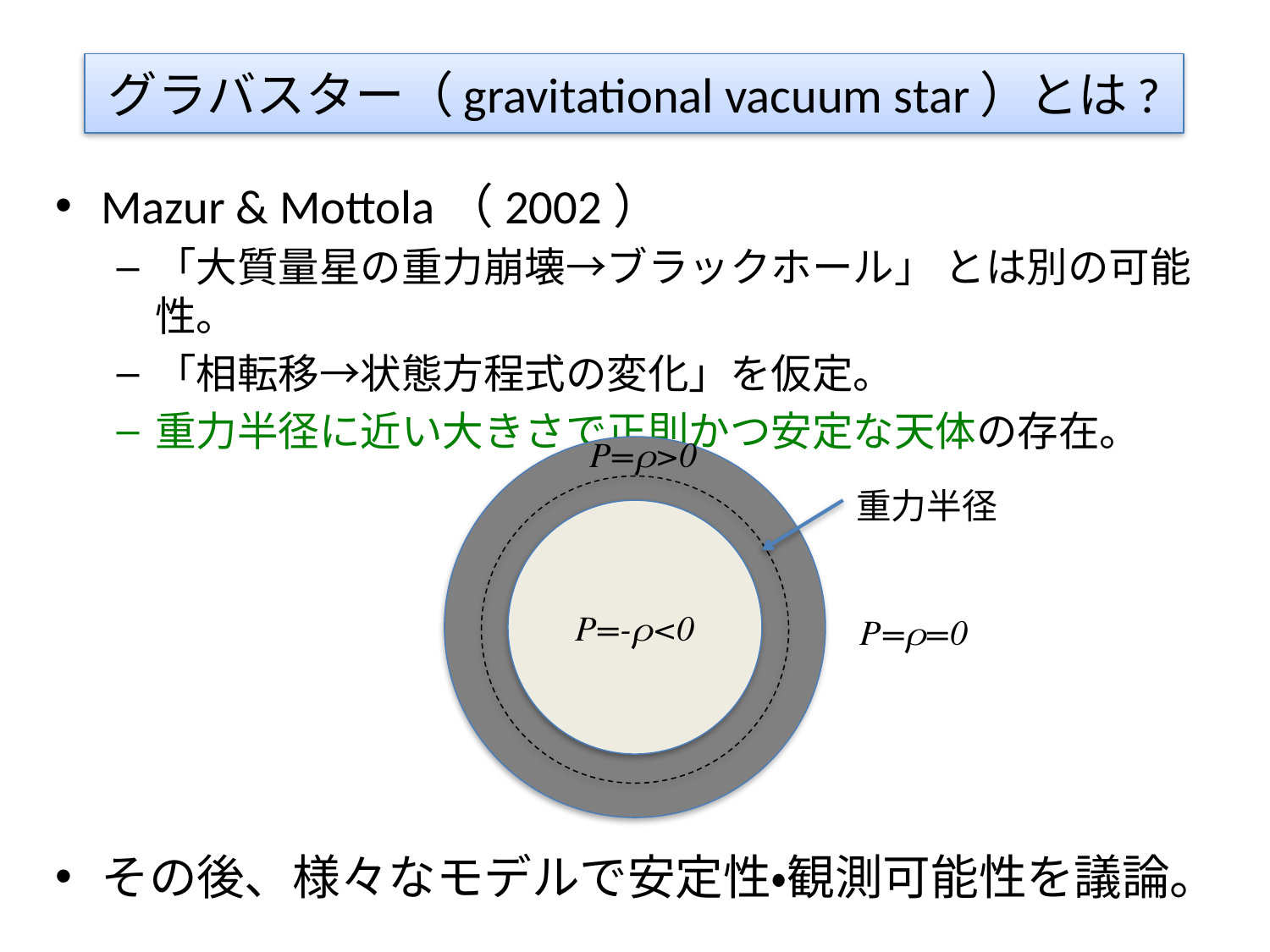

# グラバスター（gravitational vacuum star）とは?
Mazur & Mottola（2002）
「大質量星の重力崩壊→ブラックホール」 とは別の可能性。
「相転移→状態方程式の変化」を仮定。
重力半径に近い大きさで正則かつ安定な天体の存在。

その後、様々なモデルで安定性・観測可能性を議論。
P=ρ>0

重力半径
P=-ρ<0
P=ρ=0